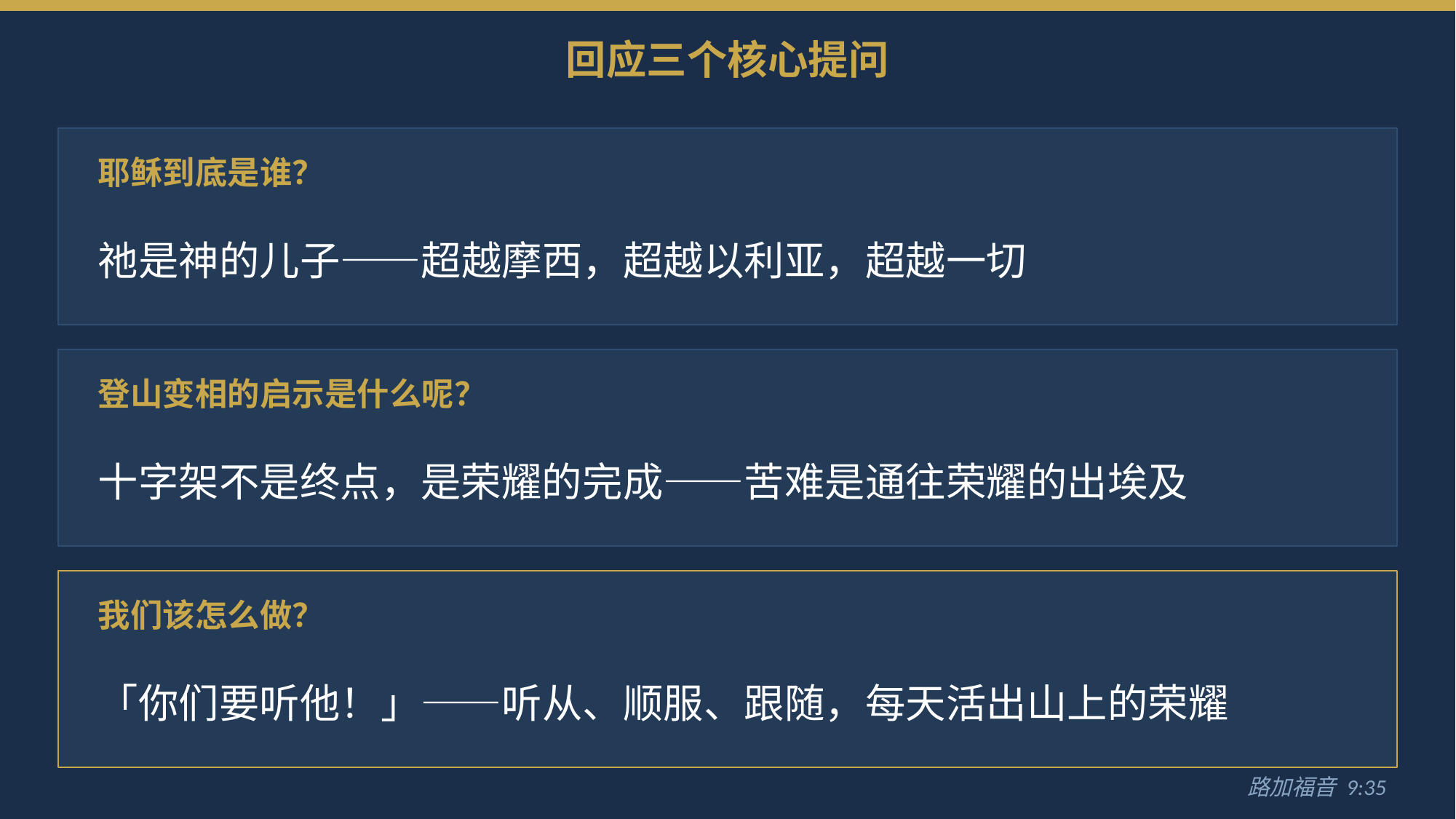

回应三个核心提问

耶稣到底是谁？
祂是神的儿子——超越摩西，超越以利亚，超越一切

登山变相的启示是什么呢？
十字架不是终点，是荣耀的完成——苦难是通往荣耀的出埃及

我们该怎么做？
「你们要听他！」——听从、顺服、跟随，每天活出山上的荣耀
路加福音 9:35